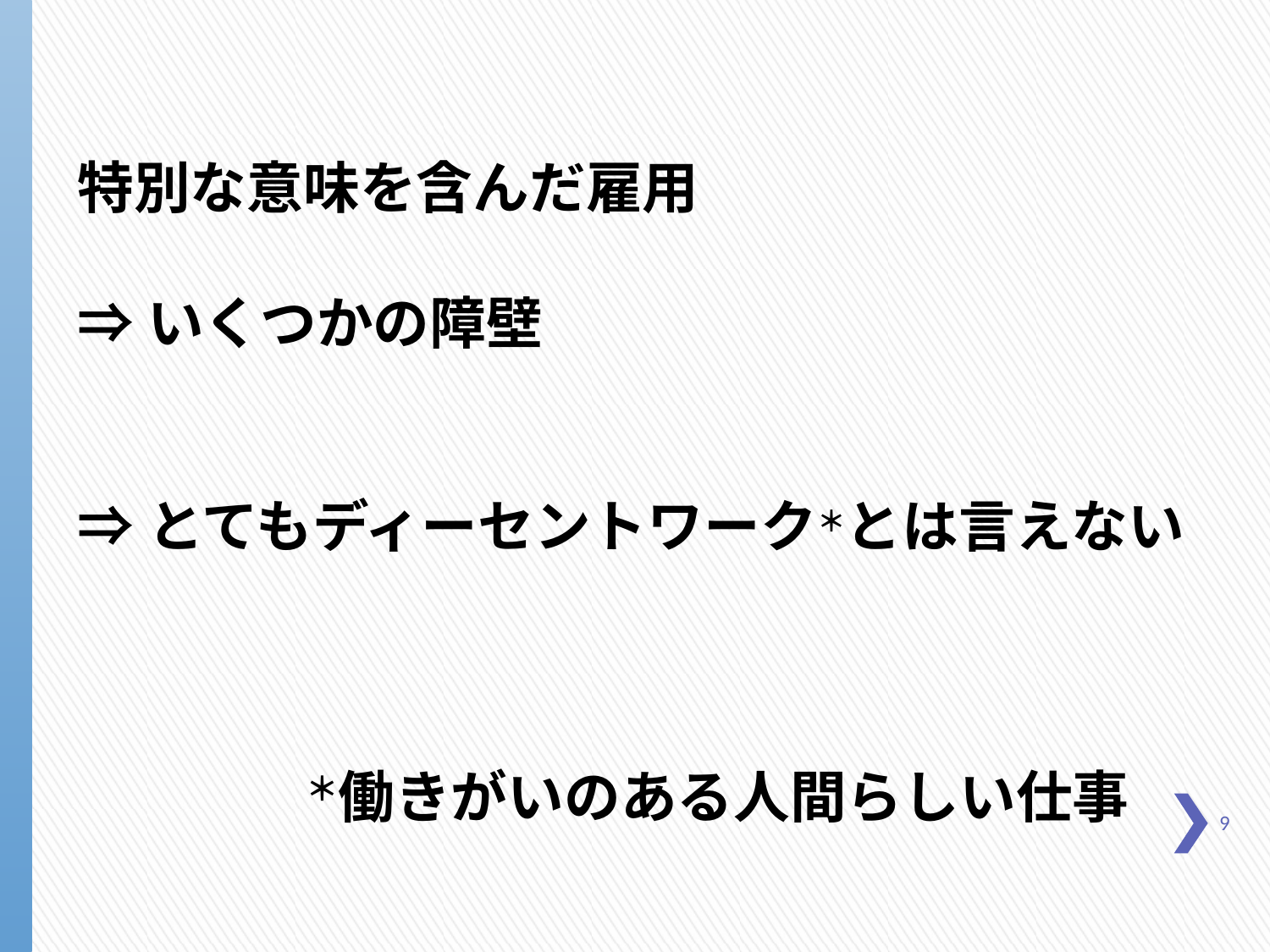

特別な意味を含んだ雇用

⇒いくつかの障壁

⇒とてもディーセントワーク＊とは言えない

　　　　　　　＊働きがいのある人間らしい仕事
9